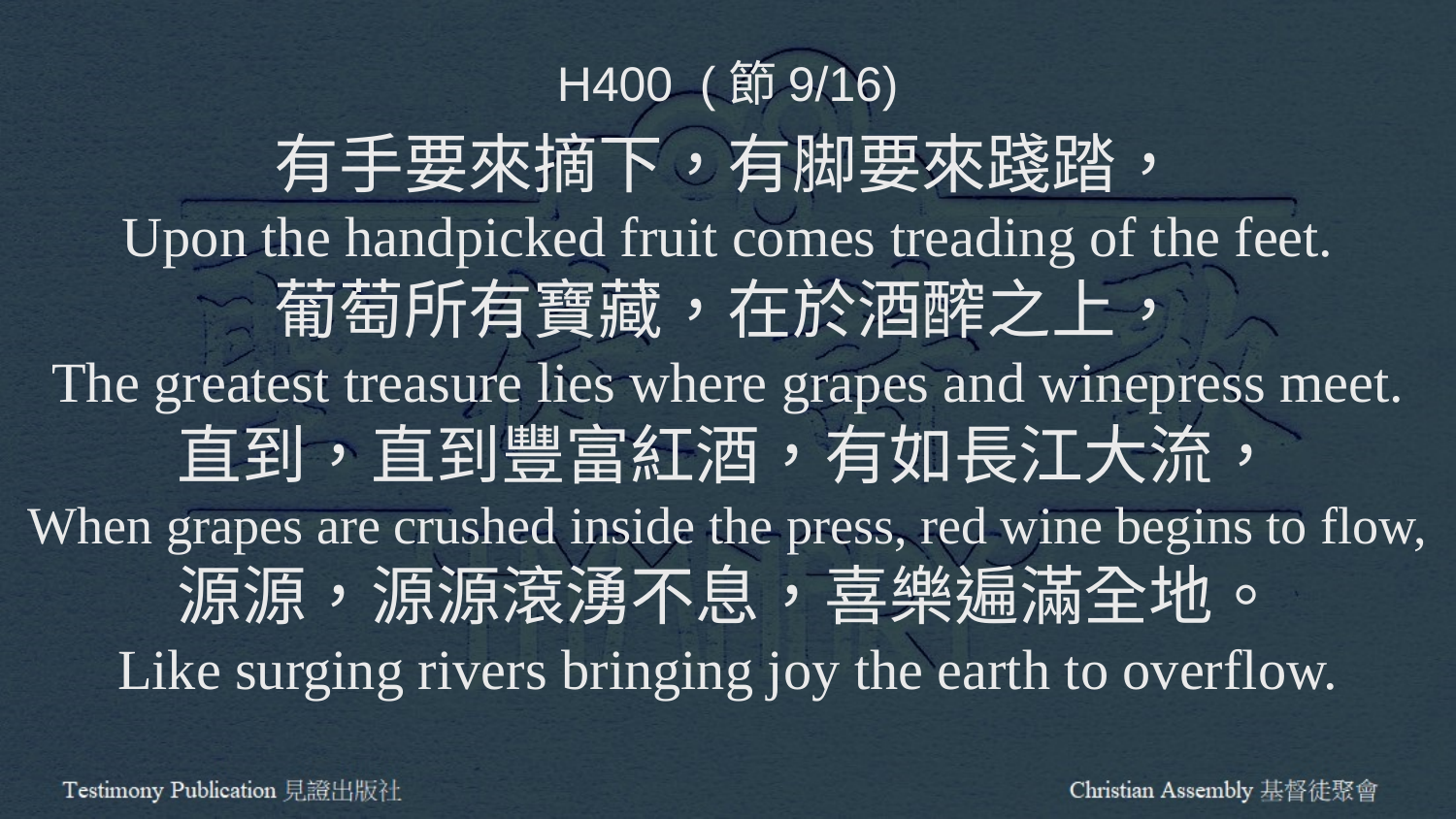

H400  (節9/16)
有手要來摘下，有脚要來踐踏，
Upon the handpicked fruit comes treading of the feet.
葡萄所有寶藏，在於酒醡之上，
The greatest treasure lies where grapes and winepress meet.
直到，直到豐富紅酒，有如長江大流，
When grapes are crushed inside the press, red wine begins to flow,
源源，源源滾湧不息，喜樂遍滿全地。
Like surging rivers bringing joy the earth to overflow.